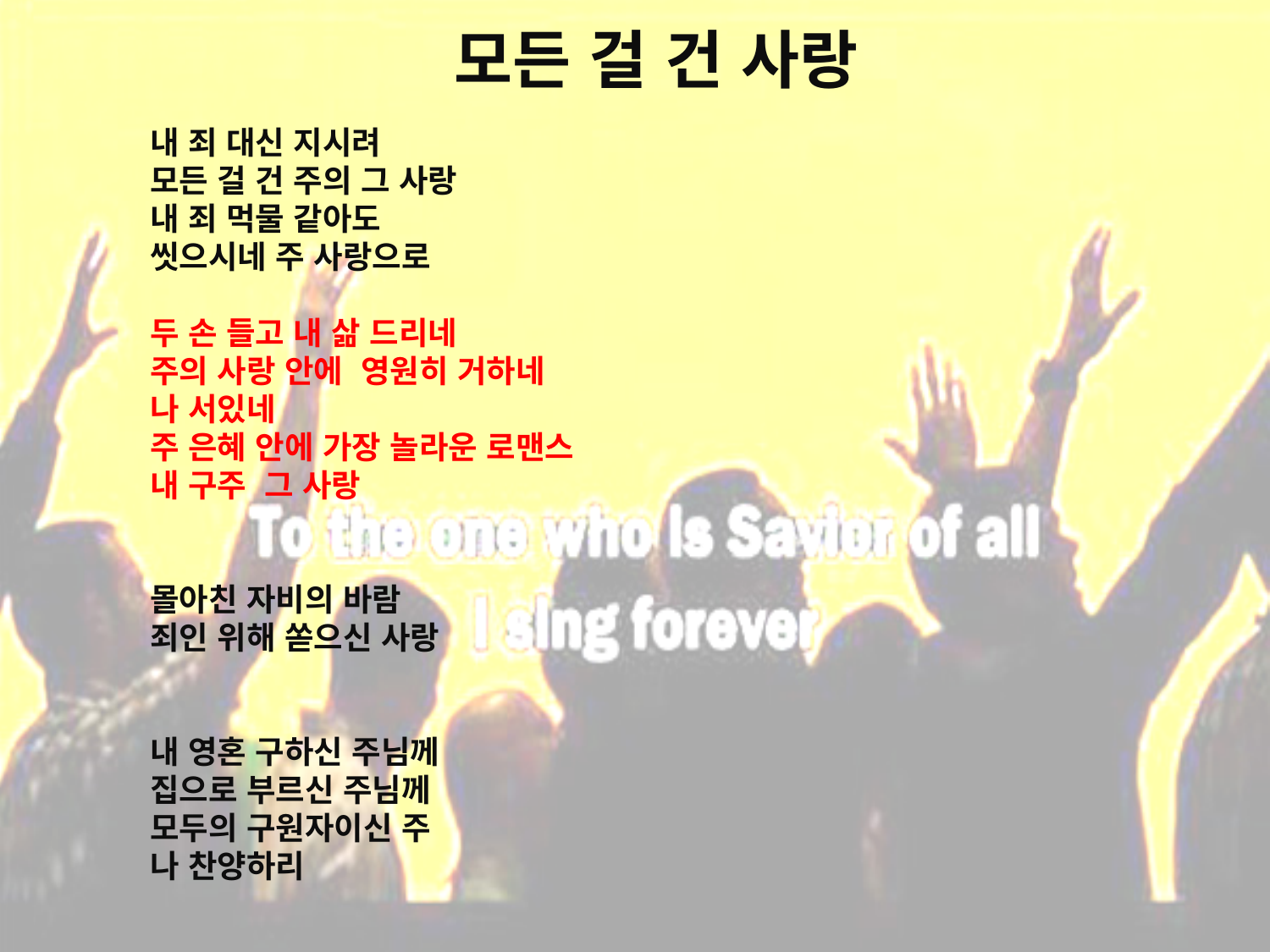

# 모든 걸 건 사랑
내 죄 대신 지시려
모든 걸 건 주의 그 사랑
내 죄 먹물 같아도
씻으시네 주 사랑으로
 
두 손 들고 내 삶 드리네
주의 사랑 안에  영원히 거하네
나 서있네
주 은혜 안에 가장 놀라운 로맨스
내 구주  그 사랑
 
몰아친 자비의 바람
죄인 위해 쏟으신 사랑
 
내 영혼 구하신 주님께
집으로 부르신 주님께
모두의 구원자이신 주
나 찬양하리